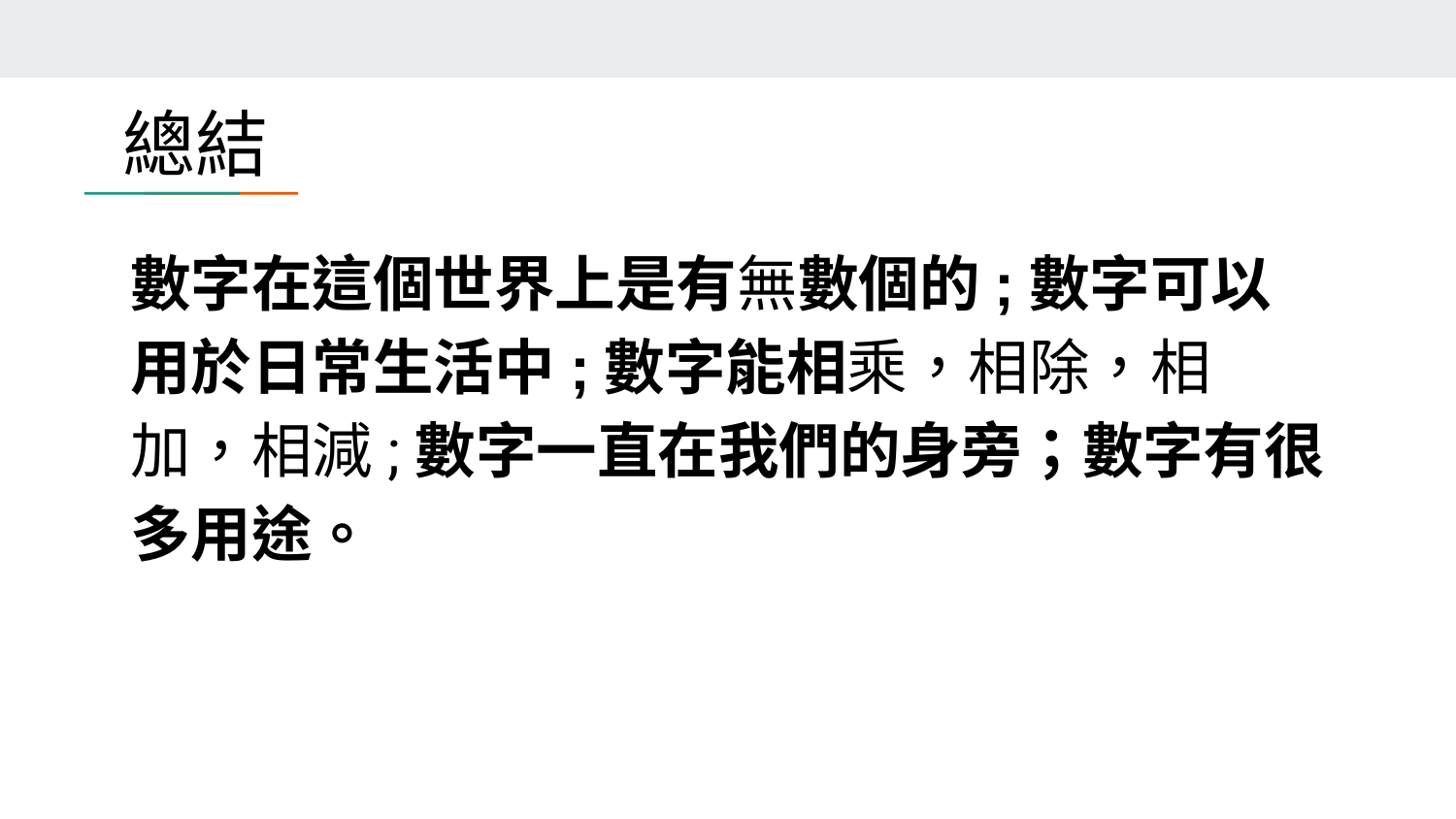

# 總結
數字在這個世界上是有無數個的;數字可以用於日常生活中;數字能相乘，相除，相加，相減;數字一直在我們的身旁；數字有很多用途。